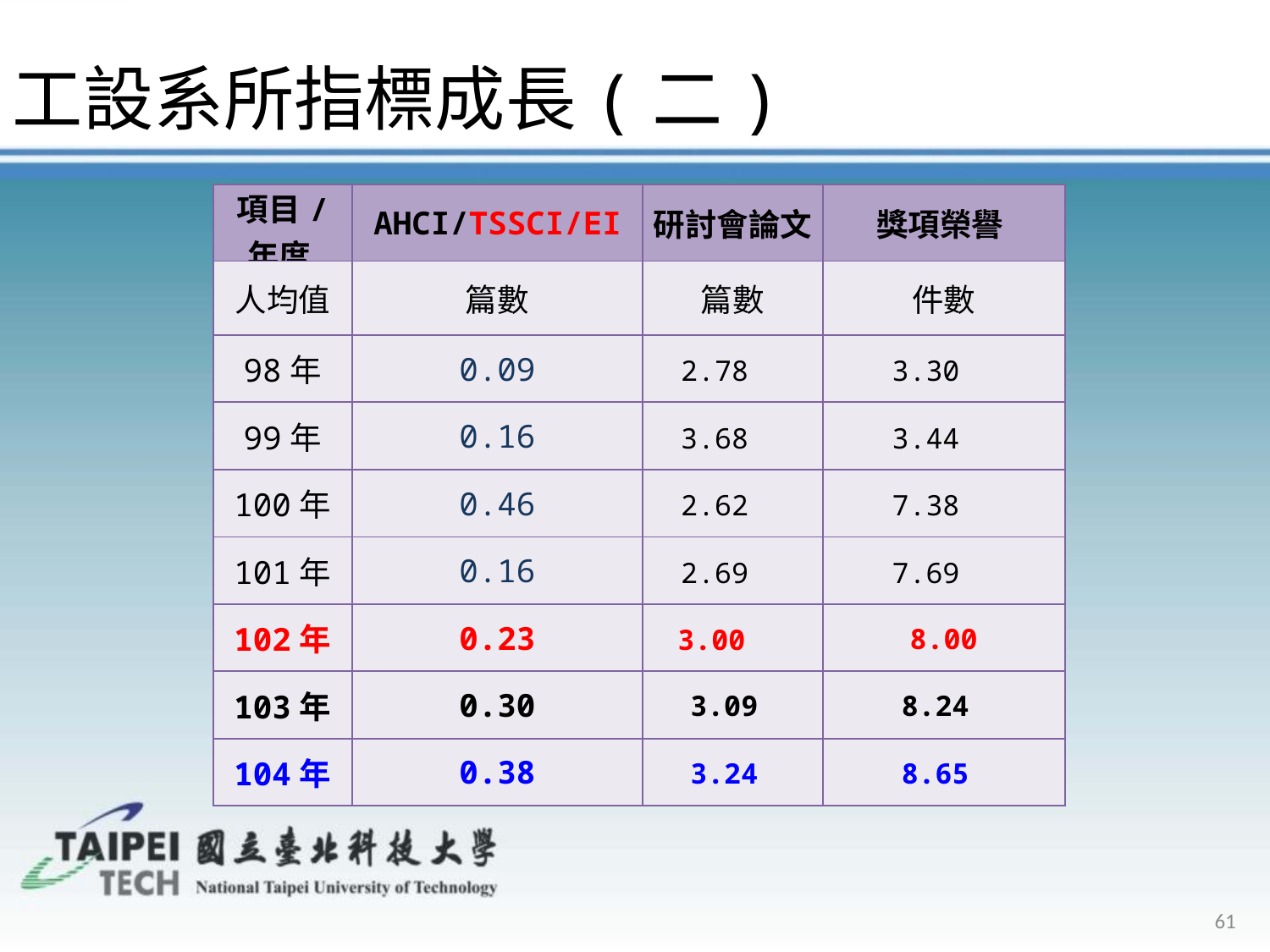

工設系所指標成長(二)
| 項目/ 年度 | AHCI/TSSCI/EI | 研討會論文 | 獎項榮譽 |
| --- | --- | --- | --- |
| 人均值 | 篇數 | 篇數 | 件數 |
| 98年 | 0.09 | 2.78 | 3.30 |
| 99年 | 0.16 | 3.68 | 3.44 |
| 100年 | 0.46 | 2.62 | 7.38 |
| 101年 | 0.16 | 2.69 | 7.69 |
| 102年 | 0.23 | 3.00 | 8.00 |
| 103年 | 0.30 | 3.09 | 8.24 |
| 104年 | 0.38 | 3.24 | 8.65 |
61